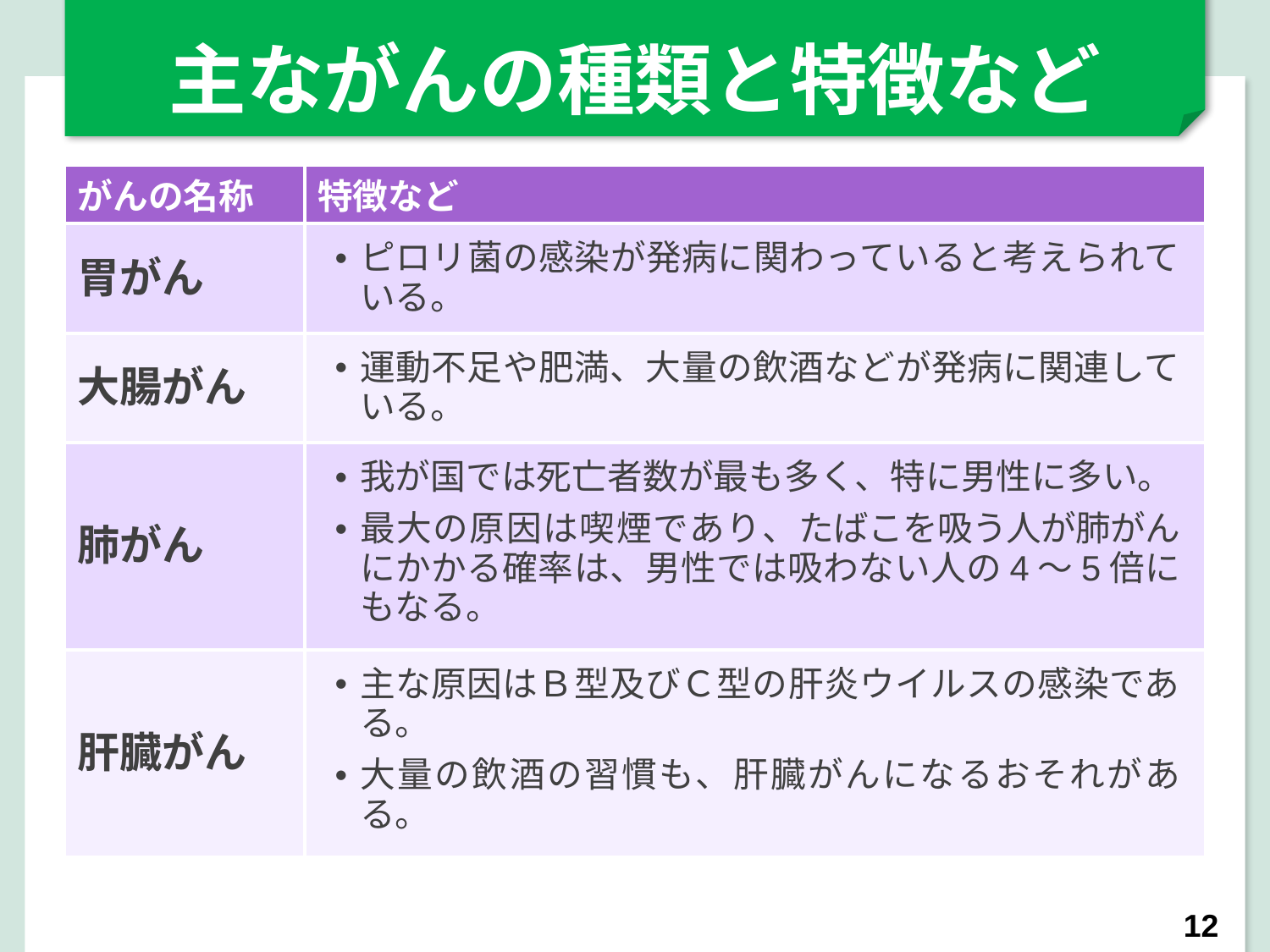

主ながんの種類と特徴など
| がんの名称 | 特徴など |
| --- | --- |
| 胃がん | ピロリ菌の感染が発病に関わっていると考えられている。 |
| 大腸がん | 運動不足や肥満、大量の飲酒などが発病に関連している。 |
| 肺がん | 我が国では死亡者数が最も多く、特に男性に多い。 最大の原因は喫煙であり、たばこを吸う人が肺がんにかかる確率は、男性では吸わない人の4～5倍にもなる。 |
| 肝臓がん | 主な原因はＢ型及びＣ型の肝炎ウイルスの感染である。 大量の飲酒の習慣も、肝臓がんになるおそれがある。 |
12